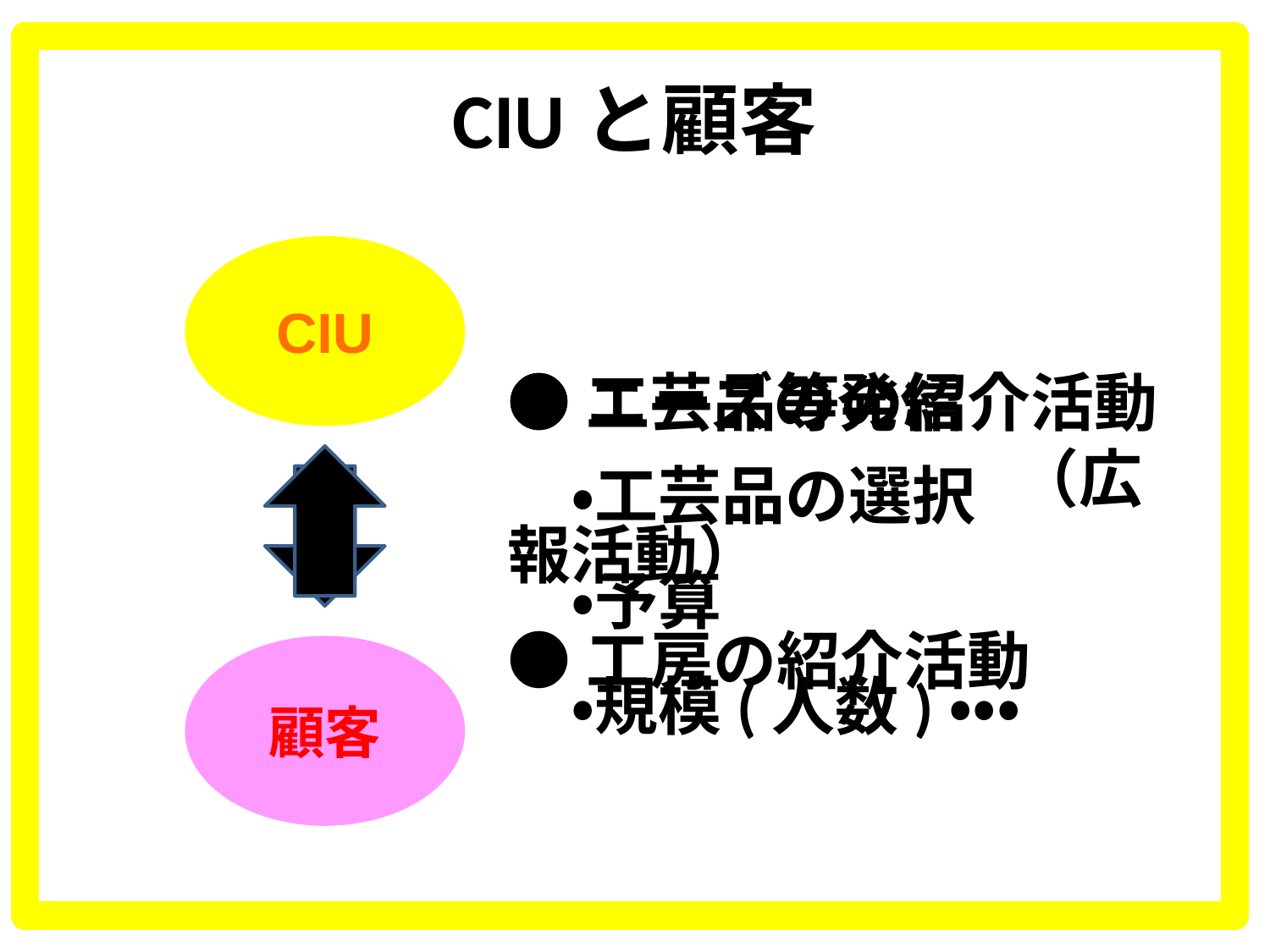

# CIUと顧客

CIU
●工芸品等の紹介活動
　　　　　　　　（広報活動）

●工房の紹介活動
●ニーズの発信

　・工芸品の選択

　・予算

　・規模(人数)・・・

顧客